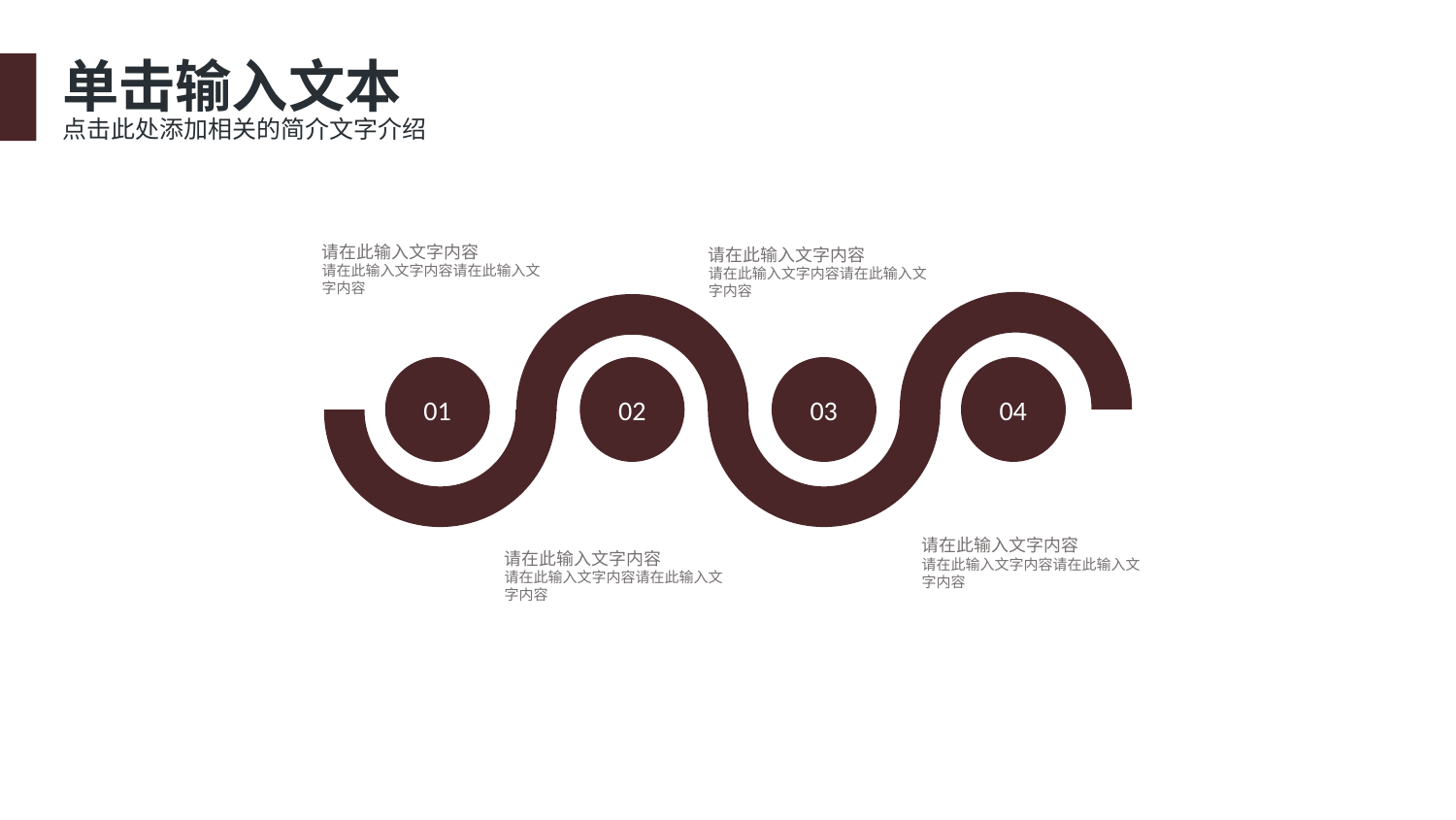

单击输入文本

点击此处添加相关的简介文字介绍
请在此输入文字内容
请在此输入文字内容请在此输入文字内容
请在此输入文字内容
请在此输入文字内容请在此输入文字内容
01
02
03
04
请在此输入文字内容
请在此输入文字内容请在此输入文字内容
请在此输入文字内容
请在此输入文字内容请在此输入文字内容